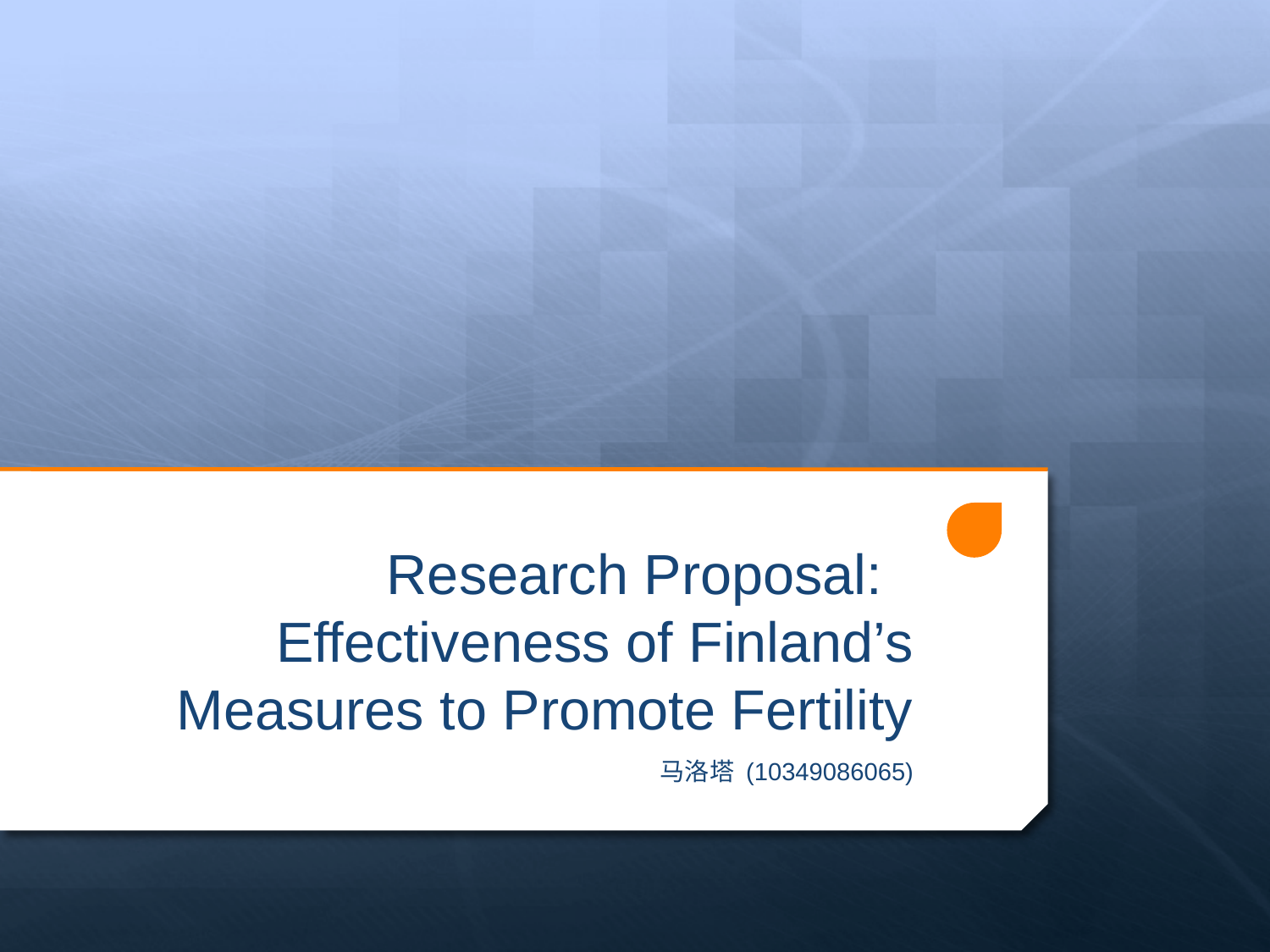

# Research Proposal: Effectiveness of Finland’s Measures to Promote Fertility
马洛塔 (10349086065)